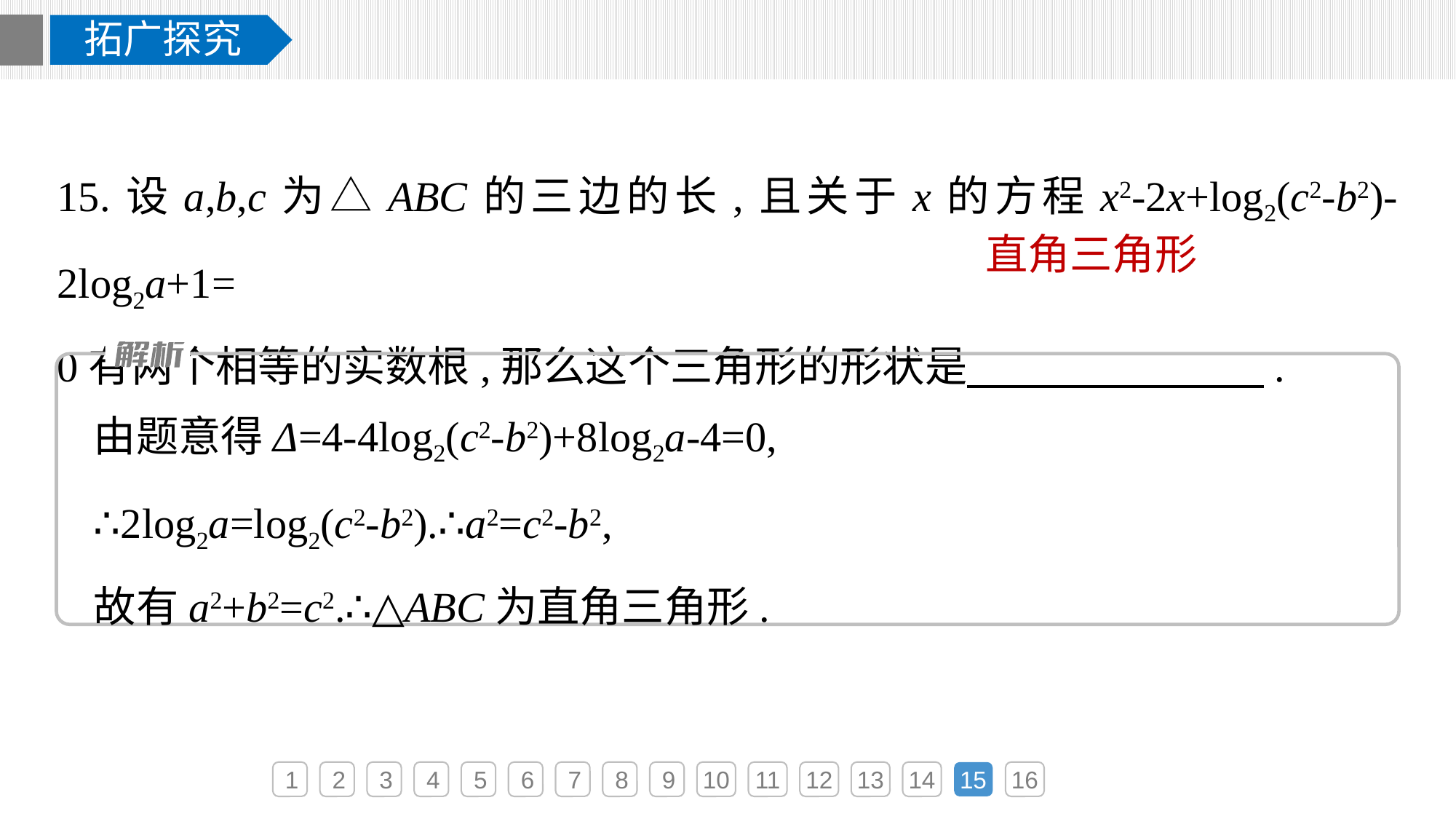

拓广探究

15.设a,b,c为△ABC的三边的长,且关于x的方程x2-2x+log2(c2-b2)-2log2a+1=
0有两个相等的实数根,那么这个三角形的形状是　　　　　　　.
直角三角形

由题意得Δ=4-4log2(c2-b2)+8log2a-4=0,
∴2log2a=log2(c2-b2).∴a2=c2-b2,
故有a2+b2=c2.∴△ABC为直角三角形.
1
2
3
4
5
6
7
8
9
10
11
12
13
14
15
16